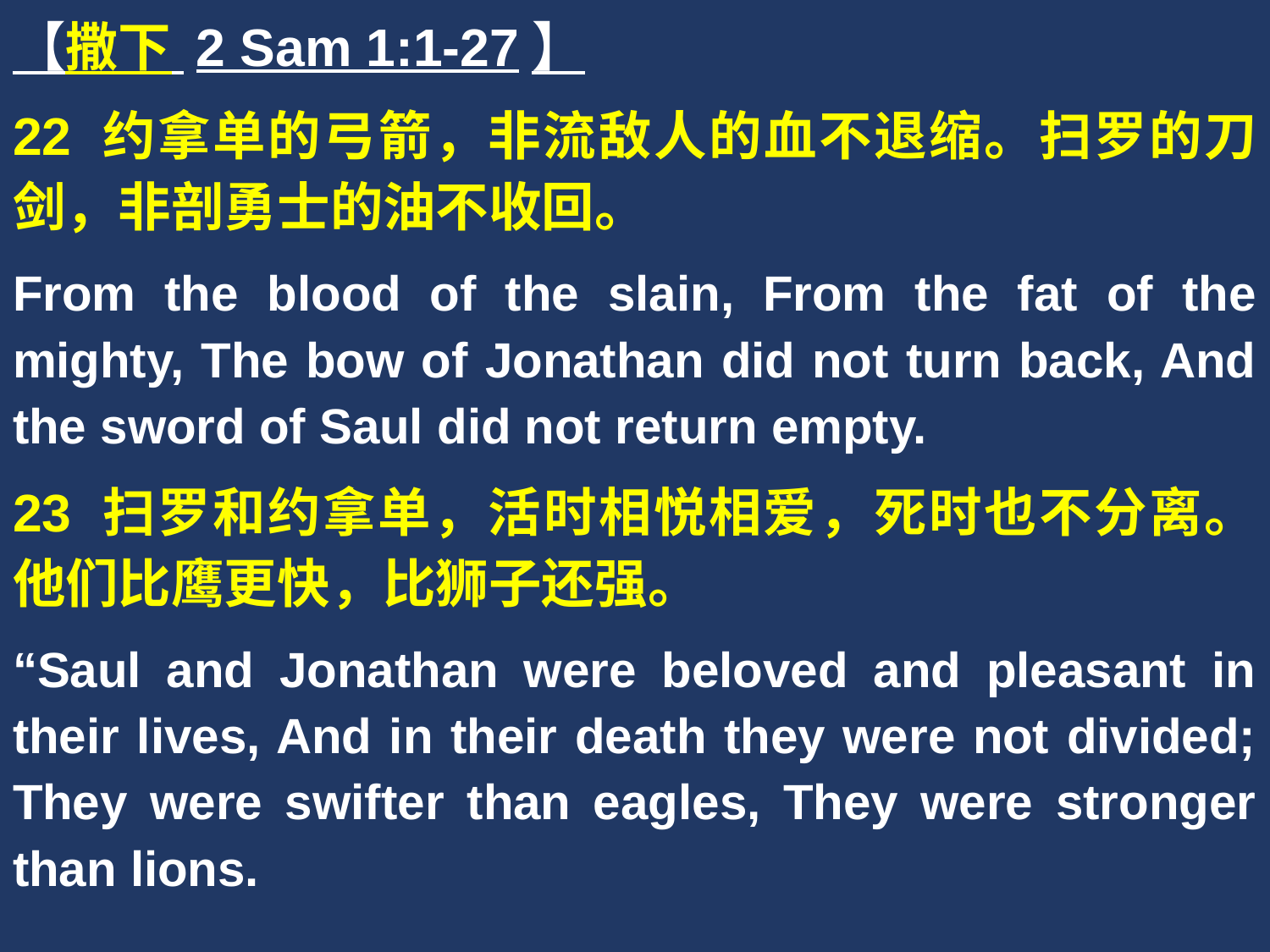

【撒下 2 Sam 1:1-27】
22 约拿单的弓箭，非流敌人的血不退缩。扫罗的刀剑，非剖勇士的油不收回。
From the blood of the slain, From the fat of the mighty, The bow of Jonathan did not turn back, And the sword of Saul did not return empty.
23 扫罗和约拿单，活时相悦相爱，死时也不分离。他们比鹰更快，比狮子还强。
“Saul and Jonathan were beloved and pleasant in their lives, And in their death they were not divided; They were swifter than eagles, They were stronger than lions.